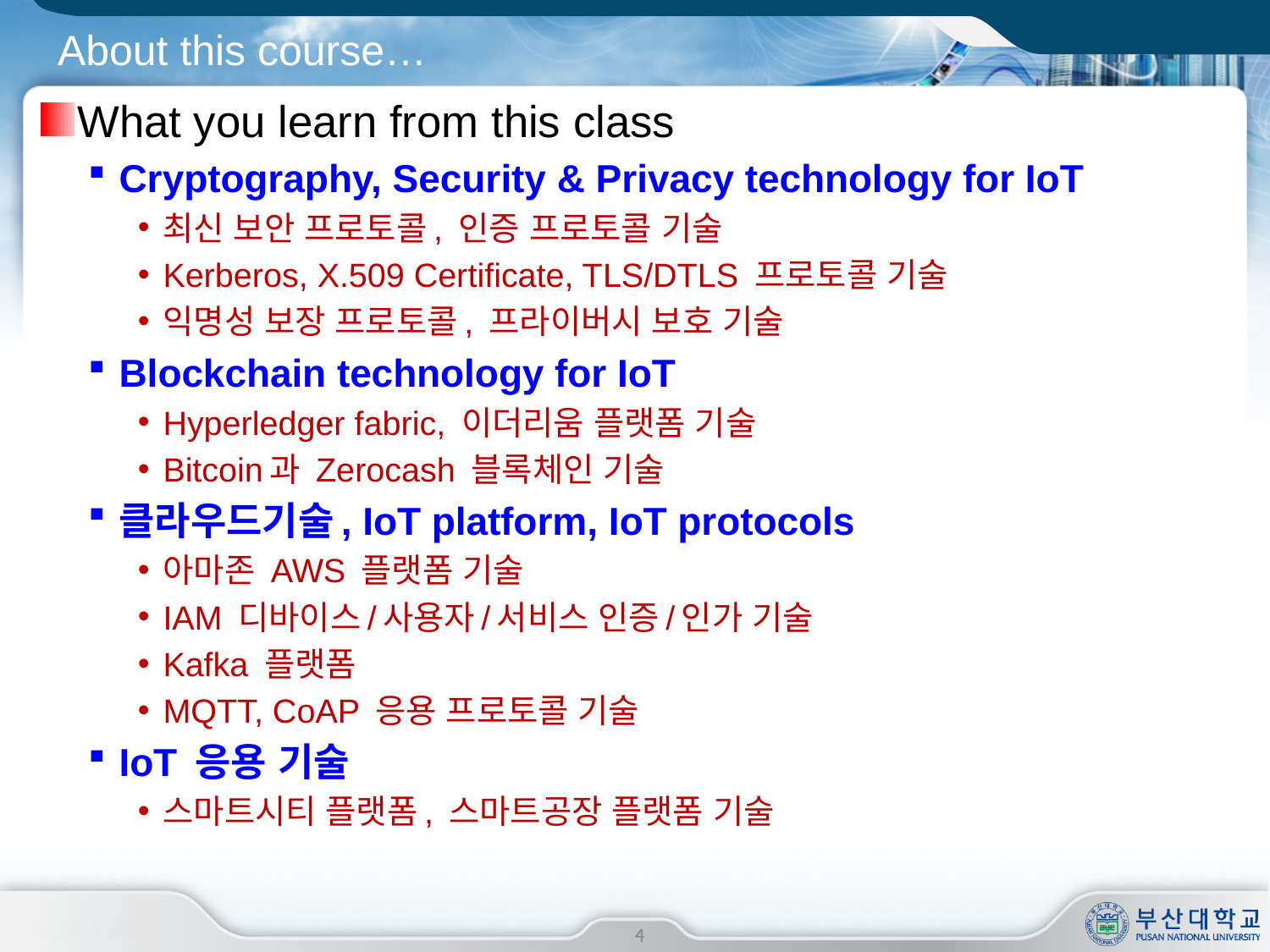

# About this course…
What you learn from this class
Cryptography, Security & Privacy technology for IoT
최신 보안 프로토콜, 인증 프로토콜 기술
Kerberos, X.509 Certificate, TLS/DTLS 프로토콜 기술
익명성 보장 프로토콜, 프라이버시 보호 기술
Blockchain technology for IoT
Hyperledger fabric, 이더리움 플랫폼 기술
Bitcoin과 Zerocash 블록체인 기술
클라우드기술, IoT platform, IoT protocols
아마존 AWS 플랫폼 기술
IAM 디바이스/사용자/서비스 인증/인가 기술
Kafka 플랫폼
MQTT, CoAP 응용 프로토콜 기술
IoT 응용 기술
스마트시티 플랫폼, 스마트공장 플랫폼 기술

4